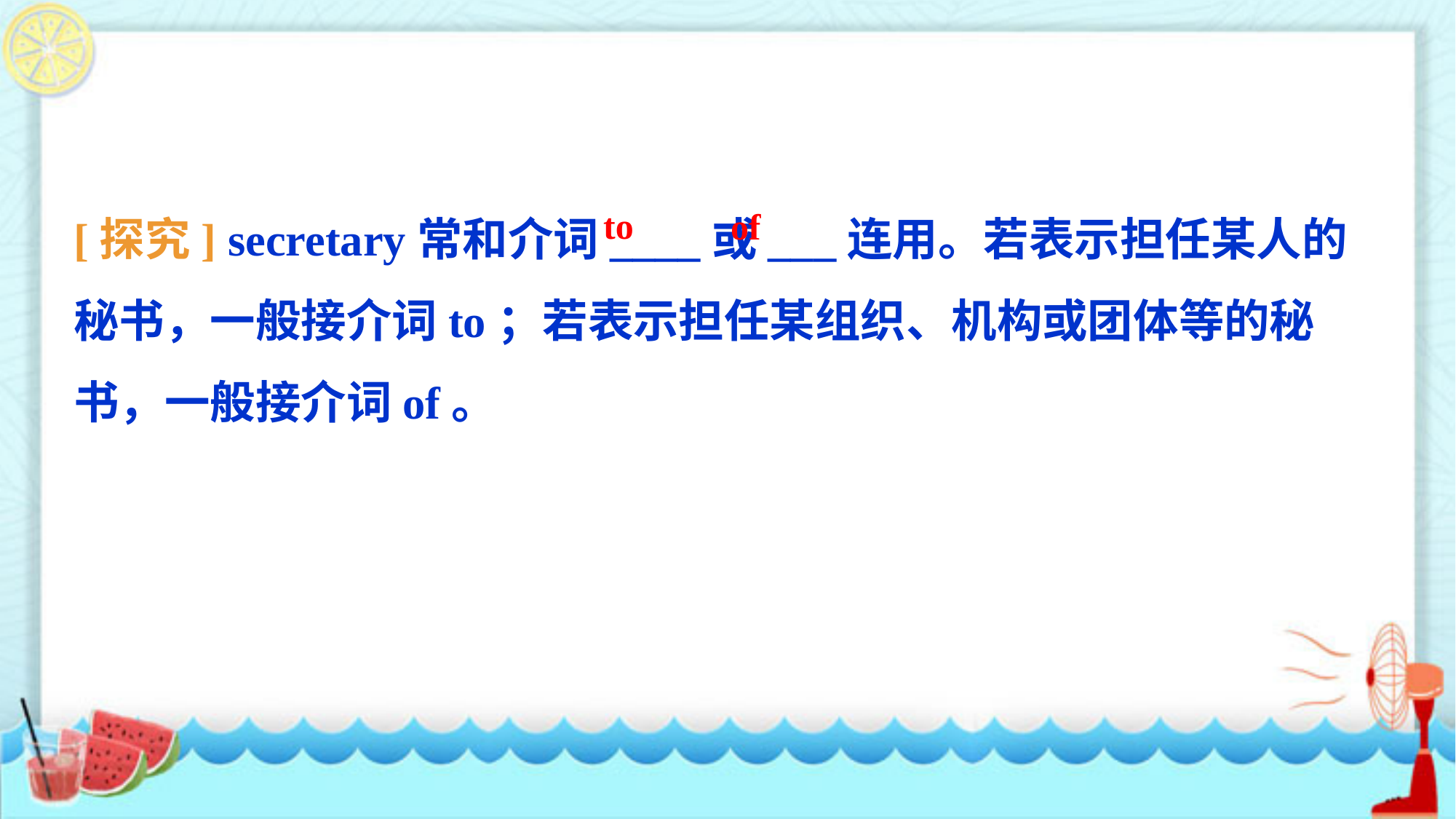

[探究] secretary常和介词____或___连用。若表示担任某人的秘书，一般接介词to；若表示担任某组织、机构或团体等的秘书，一般接介词of。
to
of